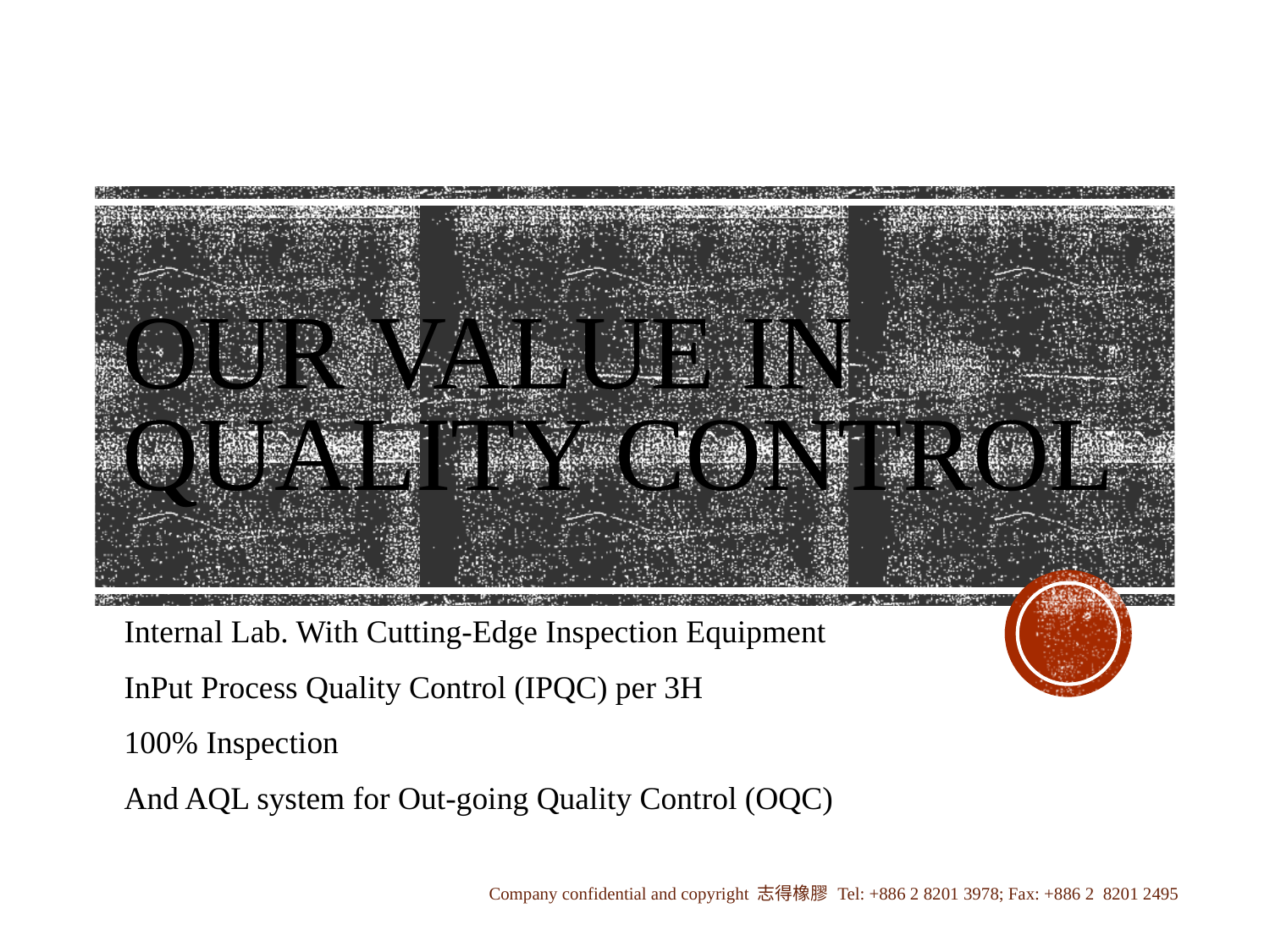

# Our value in Quality Control
Internal Lab. With Cutting-Edge Inspection Equipment
InPut Process Quality Control (IPQC) per 3H
100% Inspection
And AQL system for Out-going Quality Control (OQC)
Company confidential and copyright 志得橡膠 Tel: +886 2 8201 3978; Fax: +886 2  8201 2495